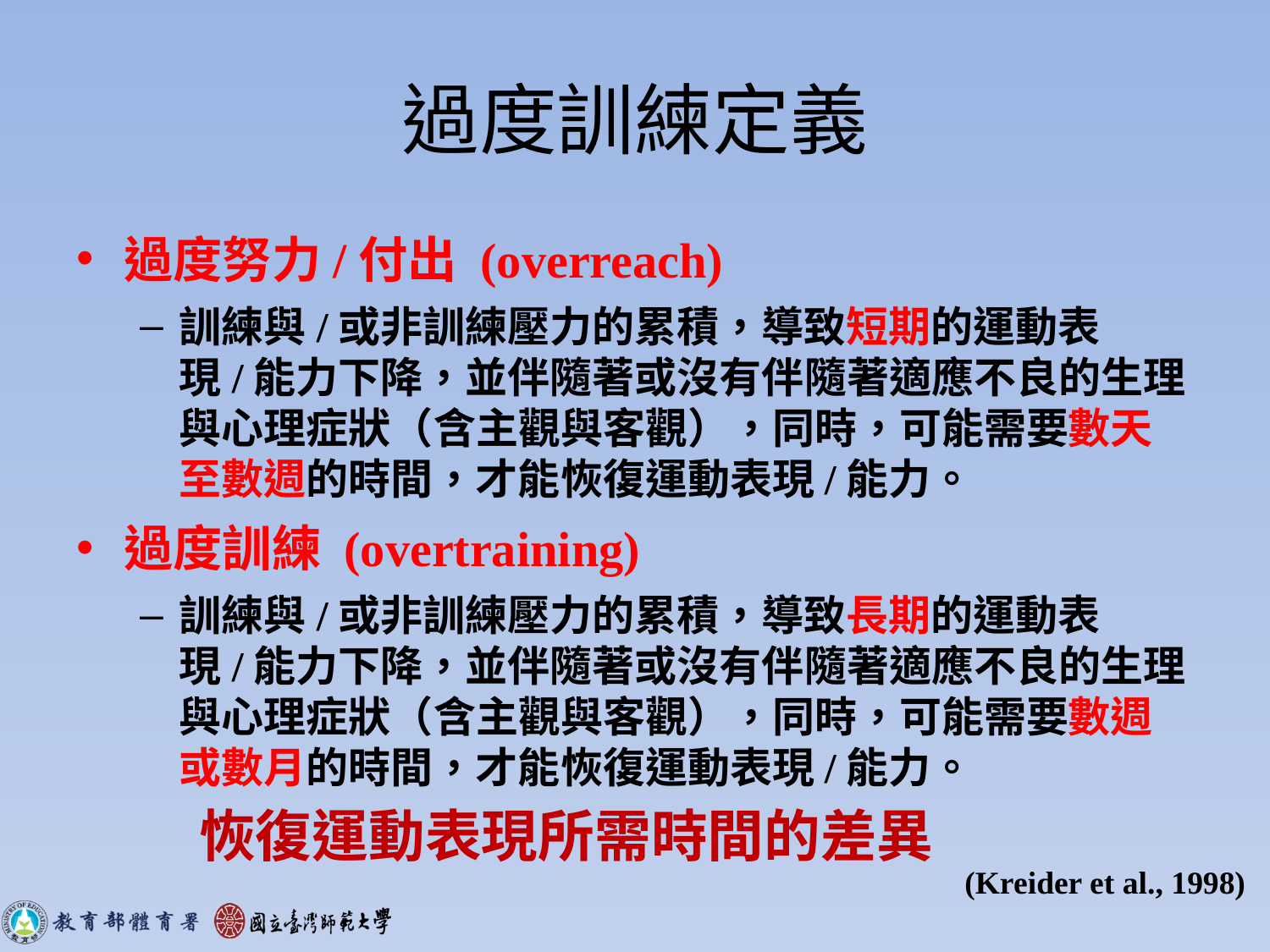

# 過度訓練定義
過度努力/付出 (overreach)
訓練與/或非訓練壓力的累積，導致短期的運動表現/能力下降，並伴隨著或沒有伴隨著適應不良的生理與心理症狀（含主觀與客觀），同時，可能需要數天至數週的時間，才能恢復運動表現/能力。
過度訓練 (overtraining)
訓練與/或非訓練壓力的累積，導致長期的運動表現/能力下降，並伴隨著或沒有伴隨著適應不良的生理與心理症狀（含主觀與客觀），同時，可能需要數週或數月的時間，才能恢復運動表現/能力。
恢復運動表現所需時間的差異
(Kreider et al., 1998)